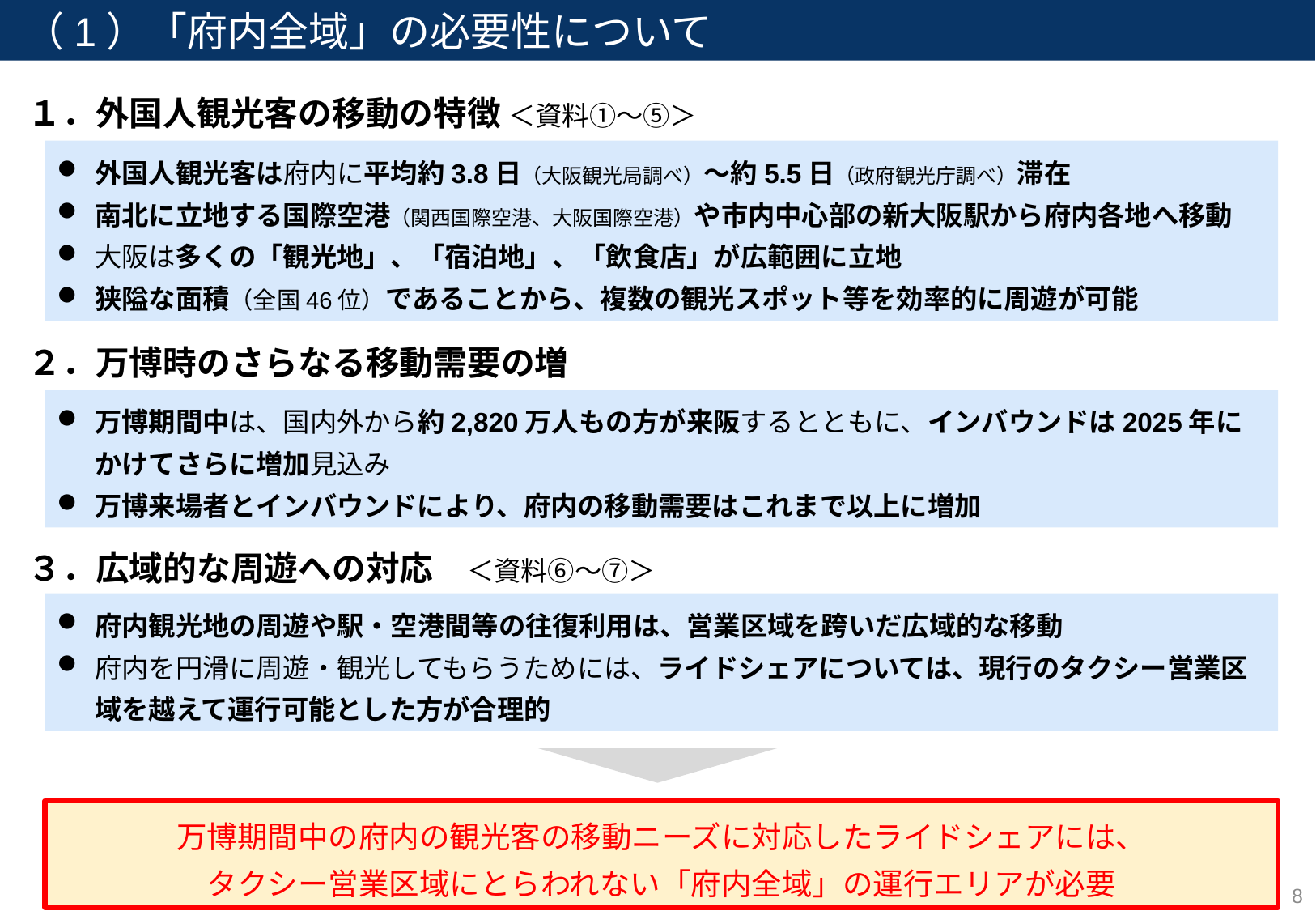

（1）「府内全域」の必要性について
１．外国人観光客の移動の特徴 ＜資料①～⑤＞
外国人観光客は府内に平均約3.8日（大阪観光局調べ）～約5.5日（政府観光庁調べ）滞在
南北に立地する国際空港（関西国際空港、大阪国際空港）や市内中心部の新大阪駅から府内各地へ移動
大阪は多くの「観光地」、「宿泊地」、「飲食店」が広範囲に立地
狭隘な面積（全国46位）であることから、複数の観光スポット等を効率的に周遊が可能
２．万博時のさらなる移動需要の増
万博期間中は、国内外から約2,820万人もの方が来阪するとともに、インバウンドは2025年にかけてさらに増加見込み
万博来場者とインバウンドにより、府内の移動需要はこれまで以上に増加
３．広域的な周遊への対応　＜資料⑥～⑦＞
府内観光地の周遊や駅・空港間等の往復利用は、営業区域を跨いだ広域的な移動
府内を円滑に周遊・観光してもらうためには、ライドシェアについては、現行のタクシー営業区域を越えて運行可能とした方が合理的

万博期間中の府内の観光客の移動ニーズに対応したライドシェアには、
タクシー営業区域にとらわれない「府内全域」の運行エリアが必要
8